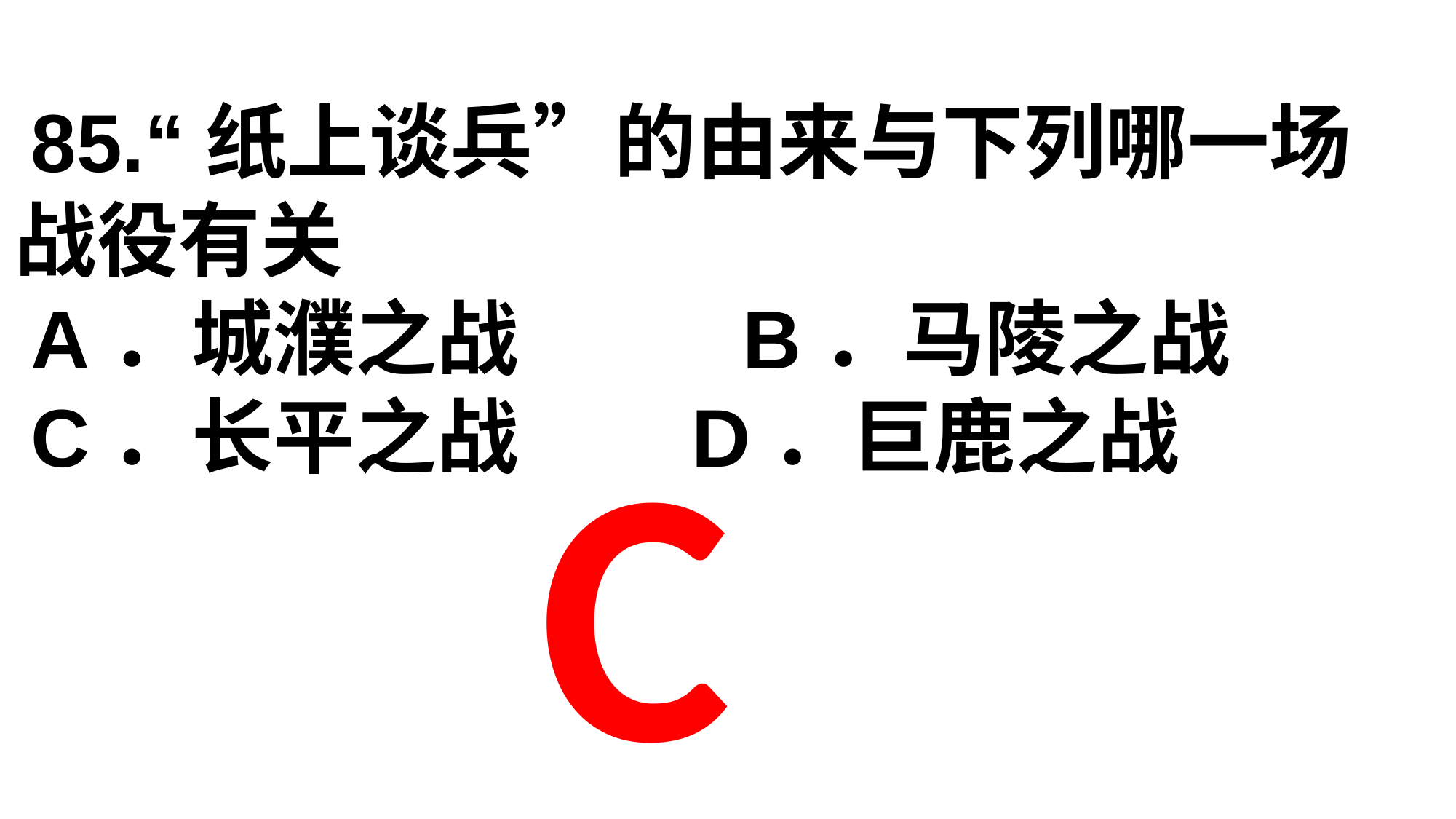

85.“纸上谈兵”的由来与下列哪一场战役有关
A．城濮之战           B．马陵之战
C．长平之战	      D．巨鹿之战
C